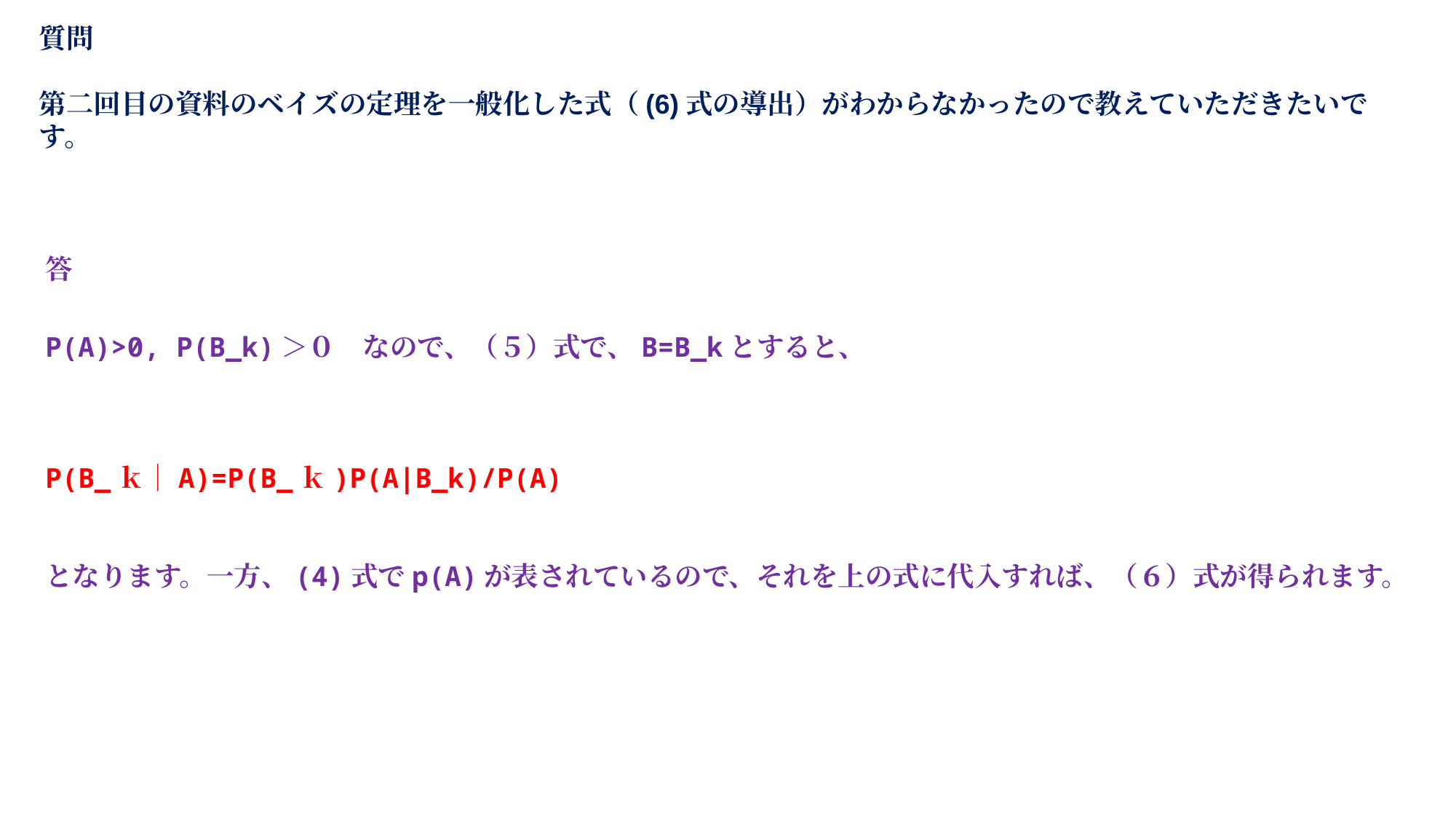

# 質問 第二回目の資料のベイズの定理を一般化した式（(6)式の導出）がわからなかったので教えていただきたいです。
答

P(A)>0, P(B_k)＞０　なので、（５）式で、B=B_kとすると、

P(B_ｋ｜A)=P(B_ｋ)P(A|B_k)/P(A)

となります。一方、(4)式でp(A)が表されているので、それを上の式に代入すれば、（６）式が得られます。